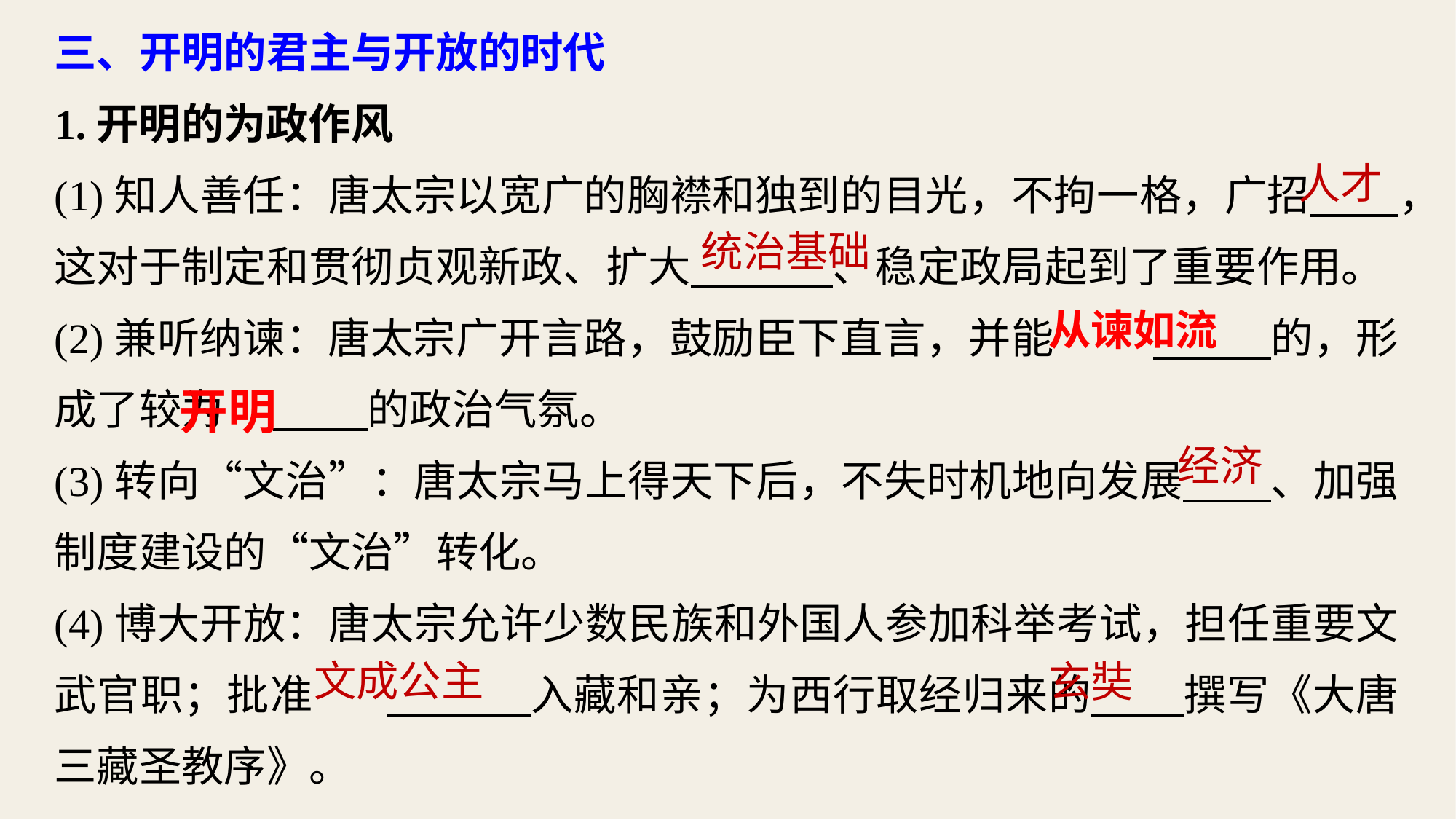

三、开明的君主与开放的时代
1.开明的为政作风
(1)知人善任：唐太宗以宽广的胸襟和独到的目光，不拘一格，广招         ，这对于制定和贯彻贞观新政、扩大               、稳定政局起到了重要作用。
(2)兼听纳谏：唐太宗广开言路，鼓励臣下直言，并能	            的，形成了较为	          的政治气氛。
(3)转向“文治”：唐太宗马上得天下后，不失时机地向发展         、加强制度建设的“文治”转化。
(4)博大开放：唐太宗允许少数民族和外国人参加科举考试，担任重要文武官职；批准	              入藏和亲；为西行取经归来的         撰写《大唐三藏圣教序》。
人才
统治基础
从谏如流
开明
经济
文成公主
玄奘